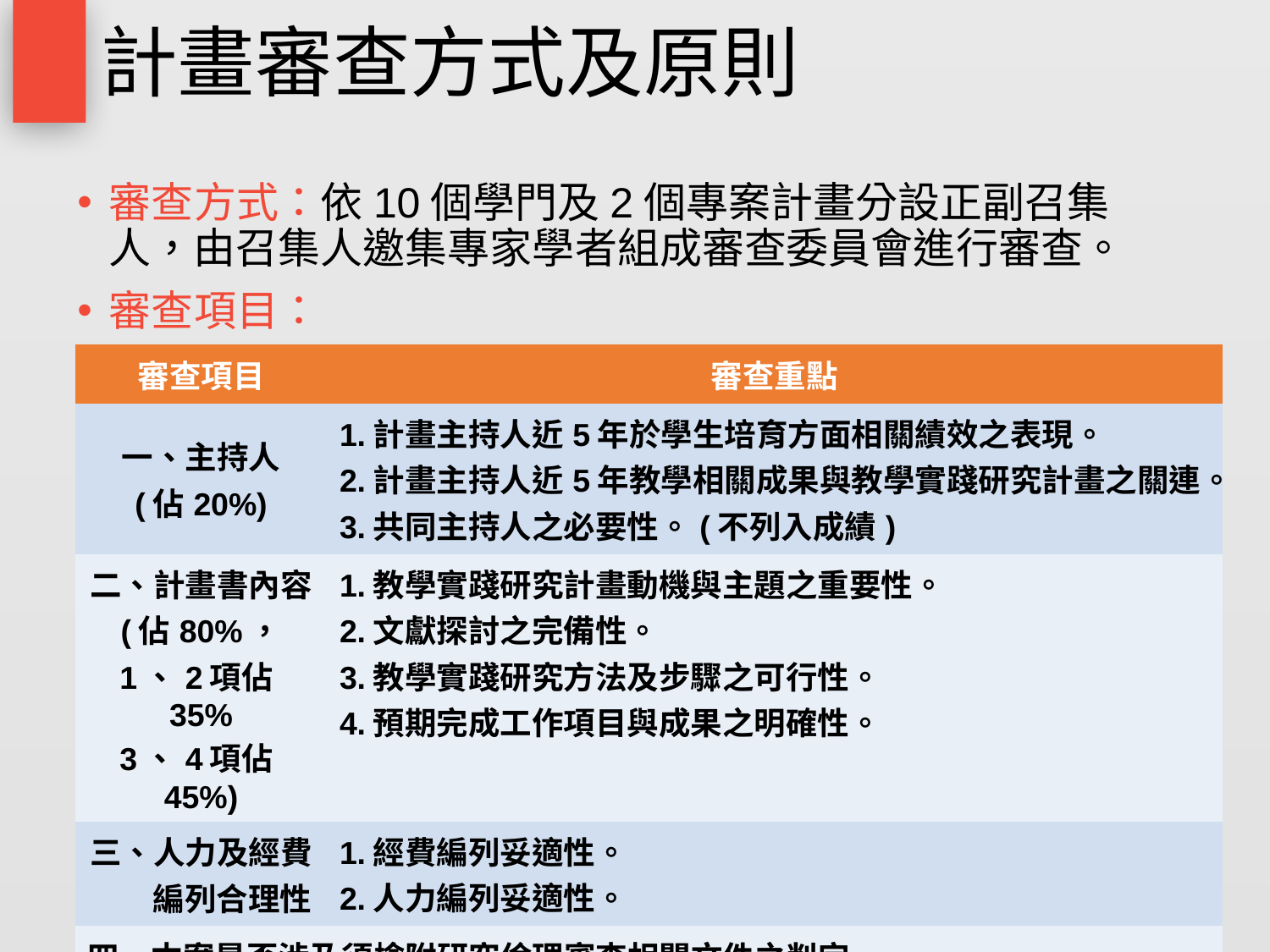

# 計畫審查方式及原則
審查方式：依10個學門及2個專案計畫分設正副召集人，由召集人邀集專家學者組成審查委員會進行審查。
審查項目：
| 審查項目 | 審查重點 |
| --- | --- |
| 一、主持人 (佔20%) | 1.計畫主持人近5年於學生培育方面相關績效之表現。 2.計畫主持人近5年教學相關成果與教學實踐研究計畫之關連。 3.共同主持人之必要性。(不列入成績) |
| 二、計畫書內容 (佔80%， 1、2項佔35% 3、4項佔45%) | 1.教學實踐研究計畫動機與主題之重要性。 2.文獻探討之完備性。 3.教學實踐研究方法及步驟之可行性。 4.預期完成工作項目與成果之明確性。 |
| 三、人力及經費編列合理性 | 1.經費編列妥適性。 2.人力編列妥適性。 |
| 四、本案是否涉及須檢附研究倫理審查相關文件之判定 (應於計畫執行前檢附審查通過之核准文件告知同意規劃書) |  |
10